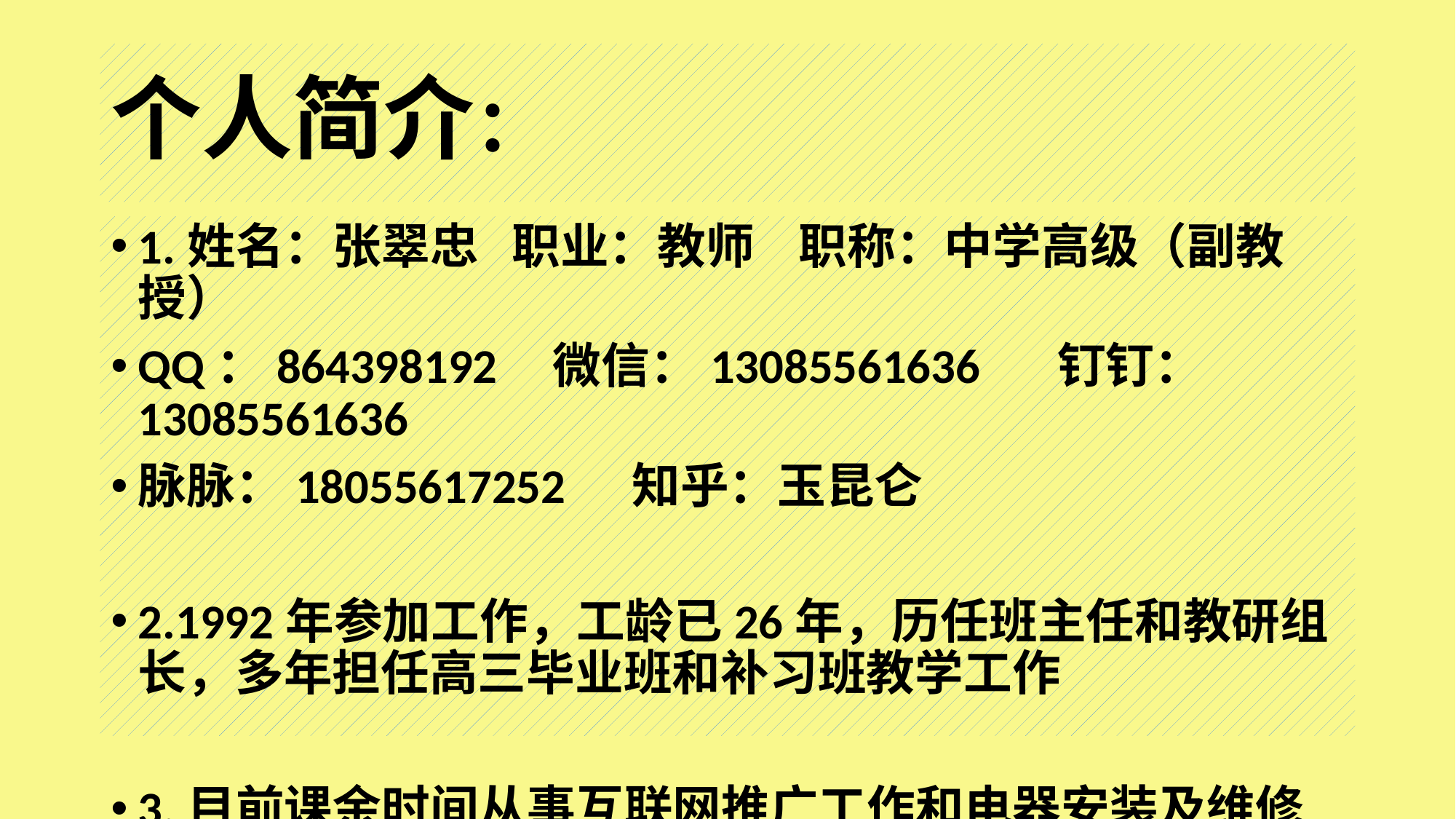

# 个人简介：
1.姓名：张翠忠   职业：教师    职称：中学高级（副教授）
QQ：864398192    微信：13085561636      钉钉：13085561636
脉脉：18055617252     知乎：玉昆仑

2.1992年参加工作，工龄已26年，历任班主任和教研组长，多年担任高三毕业班和补习班教学工作

3.目前课余时间从事互联网推广工作和电器安装及维修服务，为马云打工